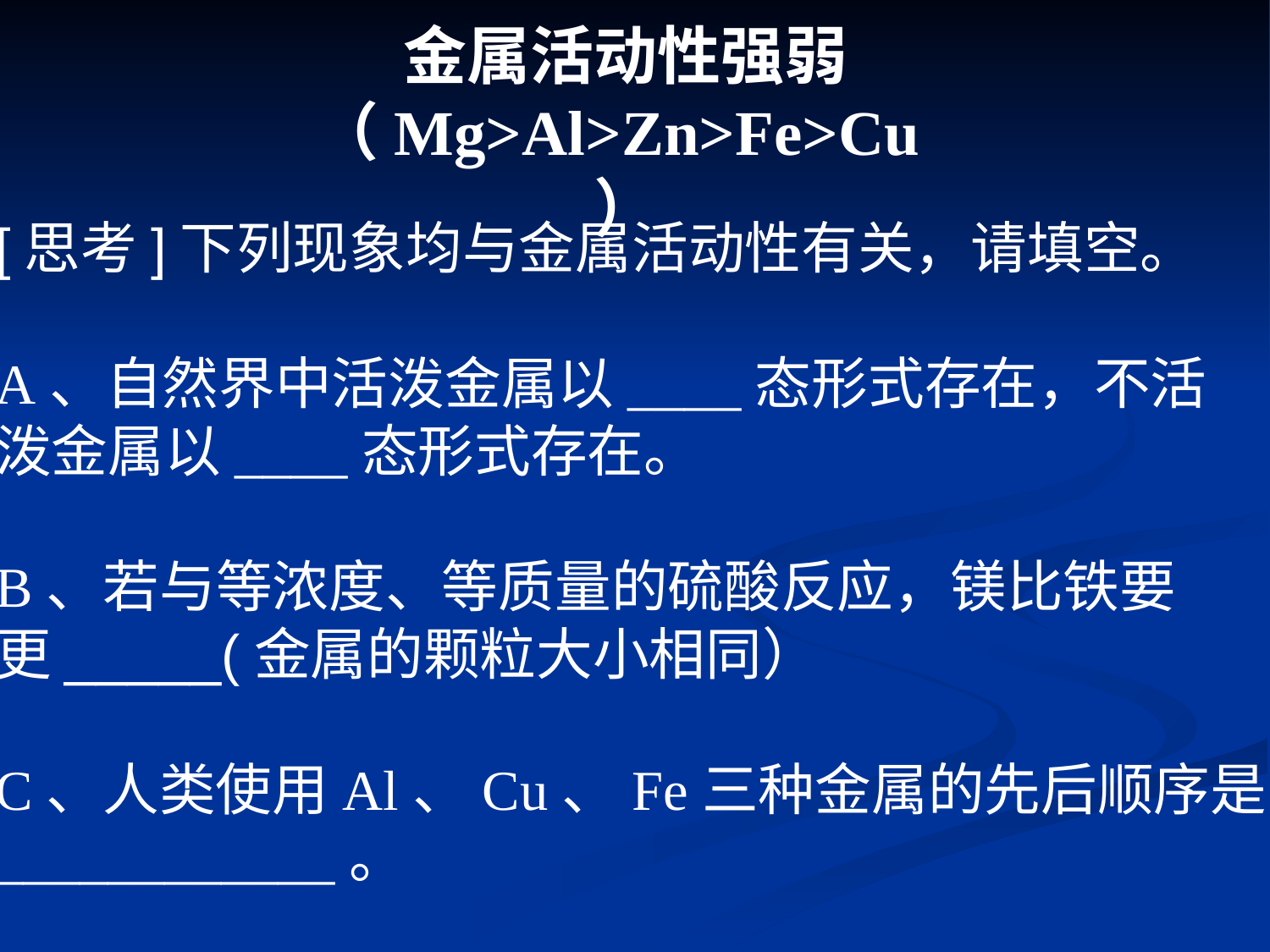

金属活动性强弱
（Mg>Al>Zn>Fe>Cu）
[思考]下列现象均与金属活动性有关，请填空。

A、自然界中活泼金属以____态形式存在，不活
泼金属以____态形式存在。

B、若与等浓度、等质量的硫酸反应，镁比铁要
更_____(金属的颗粒大小相同）

C、人类使用Al、Cu、Fe三种金属的先后顺序是
____________。